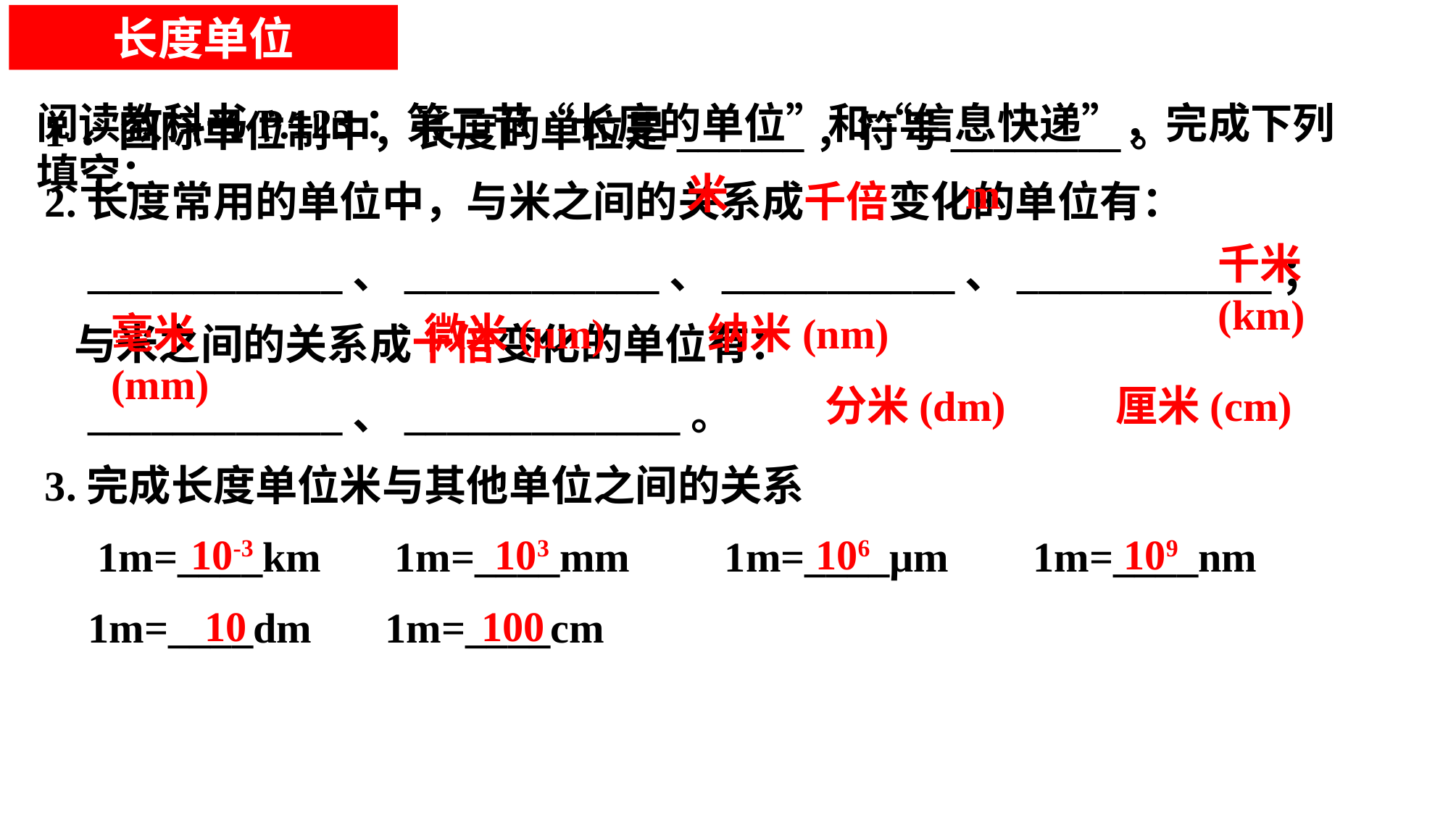

长度单位
阅读教科书P.123：第二节“长度的单位”和“信息快递”，完成下列填空：
1．国际单位制中，长度的单位是______，符号________。
2.长度常用的单位中，与米之间的关系成千倍变化的单位有：____________、____________、___________、____________；
  与米之间的关系成十倍变化的单位有：____________、_____________。
3.完成长度单位米与其他单位之间的关系
     1m=____km       1m=____mm         1m=____μm        1m=____nm 1m=____dm       1m=____cm

米
m
千米(km)
毫米(mm)
微米(μm)
纳米(nm)
分米(dm)
厘米(cm)
10-3
103
106
109
10
100